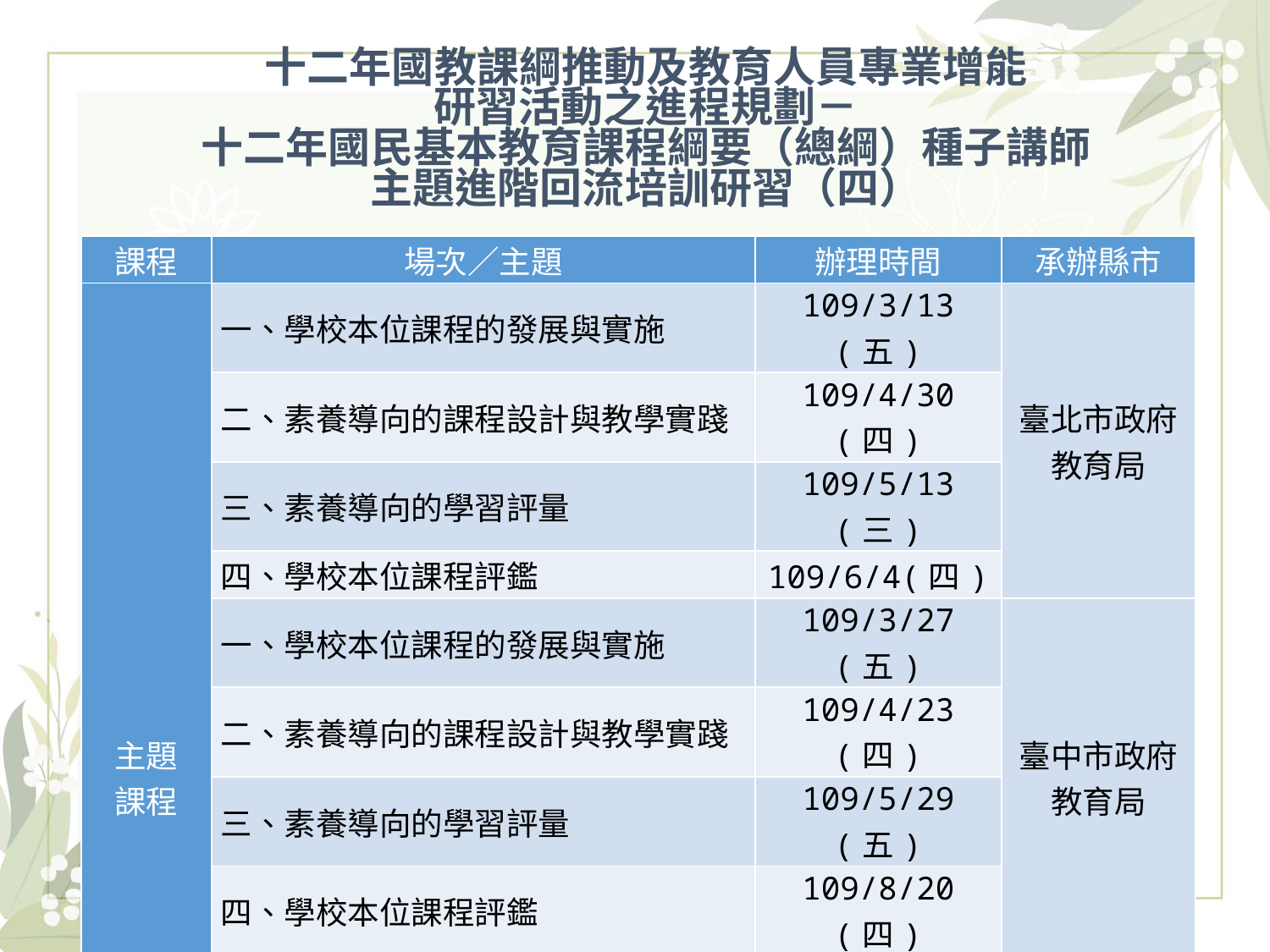

# 十二年國教課綱推動及教育人員專業增能 研習活動之進程規劃－ 十二年國民基本教育課程綱要（總綱）種子講師 主題進階回流培訓研習（四）
| 課程 | 場次／主題 | 辦理時間 | 承辦縣市 |
| --- | --- | --- | --- |
| 主題 課程 | 一、學校本位課程的發展與實施 | 109/3/13(五) | 臺北市政府教育局 |
|  | 二、素養導向的課程設計與教學實踐 | 109/4/30(四) |  |
|  | 三、素養導向的學習評量 | 109/5/13(三) |  |
|  | 四、學校本位課程評鑑 | 109/6/4(四) |  |
|  | 一、學校本位課程的發展與實施 | 109/3/27(五) | 臺中市政府教育局 |
|  | 二、素養導向的課程設計與教學實踐 | 109/4/23(四) |  |
|  | 三、素養導向的學習評量 | 109/5/29(五) |  |
|  | 四、學校本位課程評鑑 | 109/8/20(四) |  |
|  | 一、學校本位課程的發展與實施 | 109/5/1(五) | 臺南市政府教育局 |
|  | 二、素養導向的課程設計與教學實踐 | 109/5/21(四) |  |
|  | 三、素養導向的學習評量 | 109/9/18(五) |  |
|  | 四、學校本位課程評鑑 | 109/2/21(五) |  |